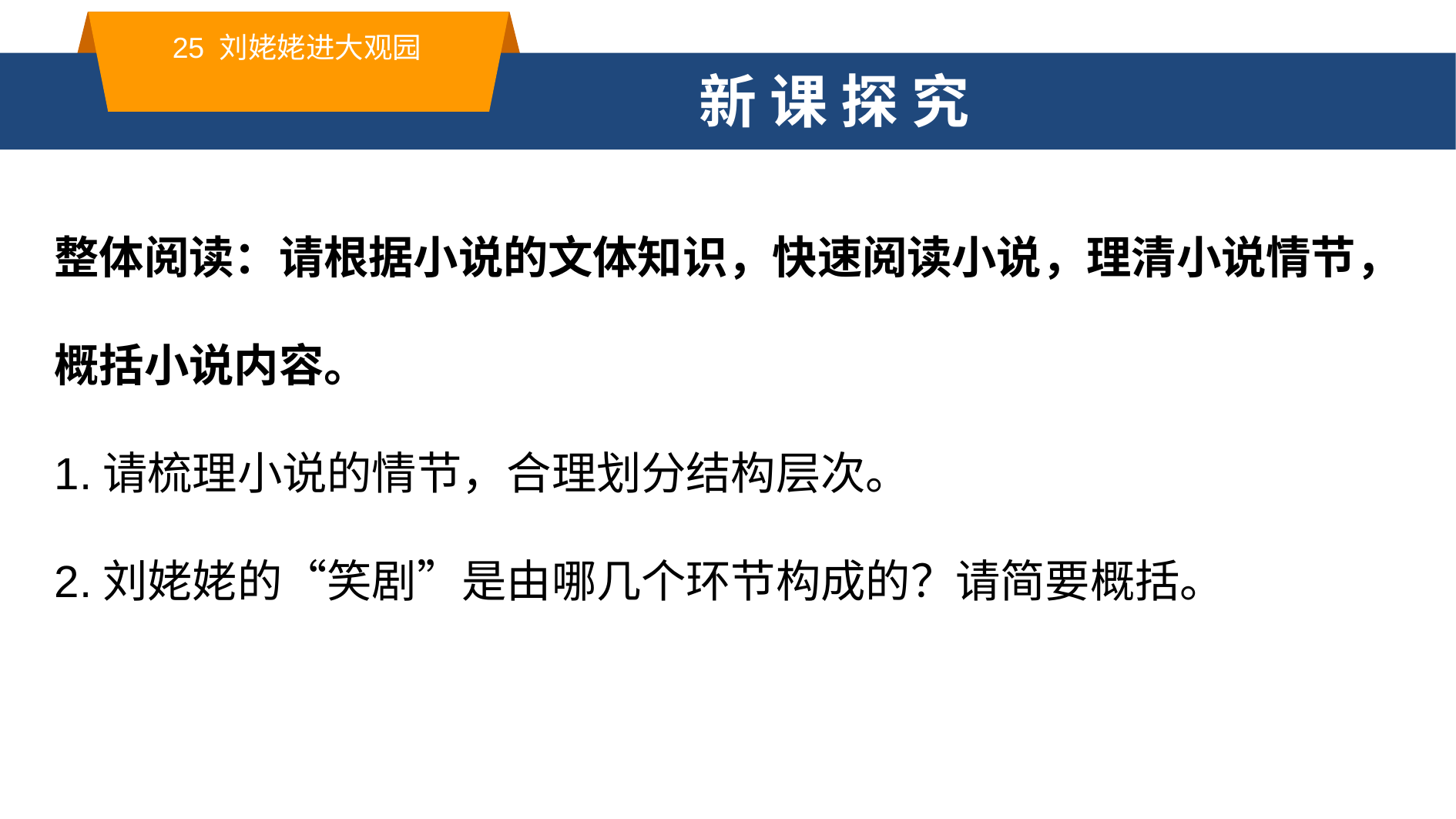

25 刘姥姥进大观园

新 课 探 究
整体阅读：请根据小说的文体知识，快速阅读小说，理清小说情节，概括小说内容。
1.请梳理小说的情节，合理划分结构层次。
2.刘姥姥的“笑剧”是由哪几个环节构成的？请简要概括。